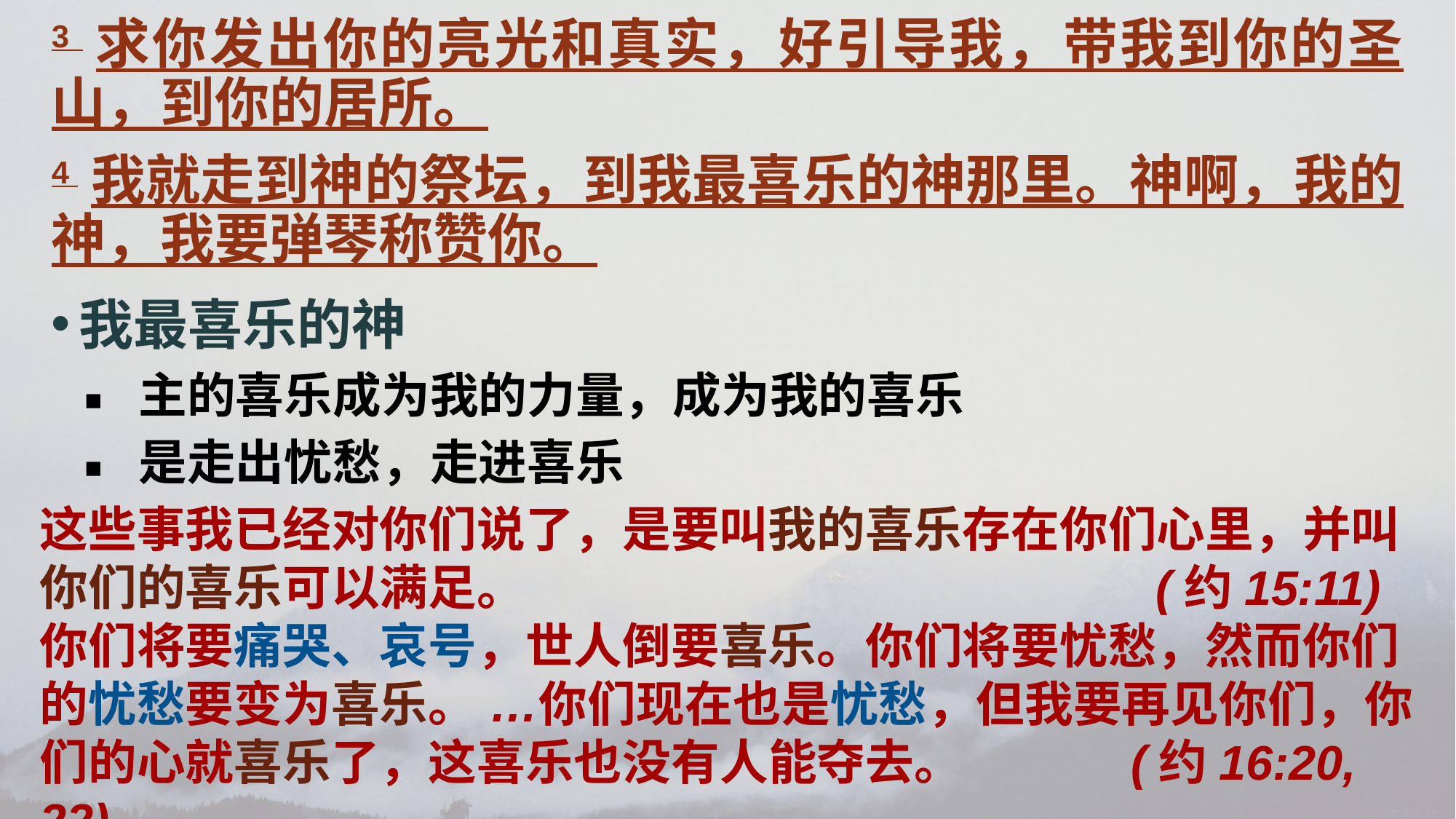

3 求你发出你的亮光和真实，好引导我，带我到你的圣山，到你的居所。
4 我就走到神的祭坛，到我最喜乐的神那里。神啊，我的神，我要弹琴称赞你。
我最喜乐的神
主的喜乐成为我的力量，成为我的喜乐
是走出忧愁，走进喜乐
这些事我已经对你们说了，是要叫我的喜乐存在你们心里，并叫你们的喜乐可以满足。						 (约15:11)
你们将要痛哭、哀号，世人倒要喜乐。你们将要忧愁，然而你们的忧愁要变为喜乐。 …你们现在也是忧愁，但我要再见你们，你们的心就喜乐了，这喜乐也没有人能夺去。		(约16:20, 22)